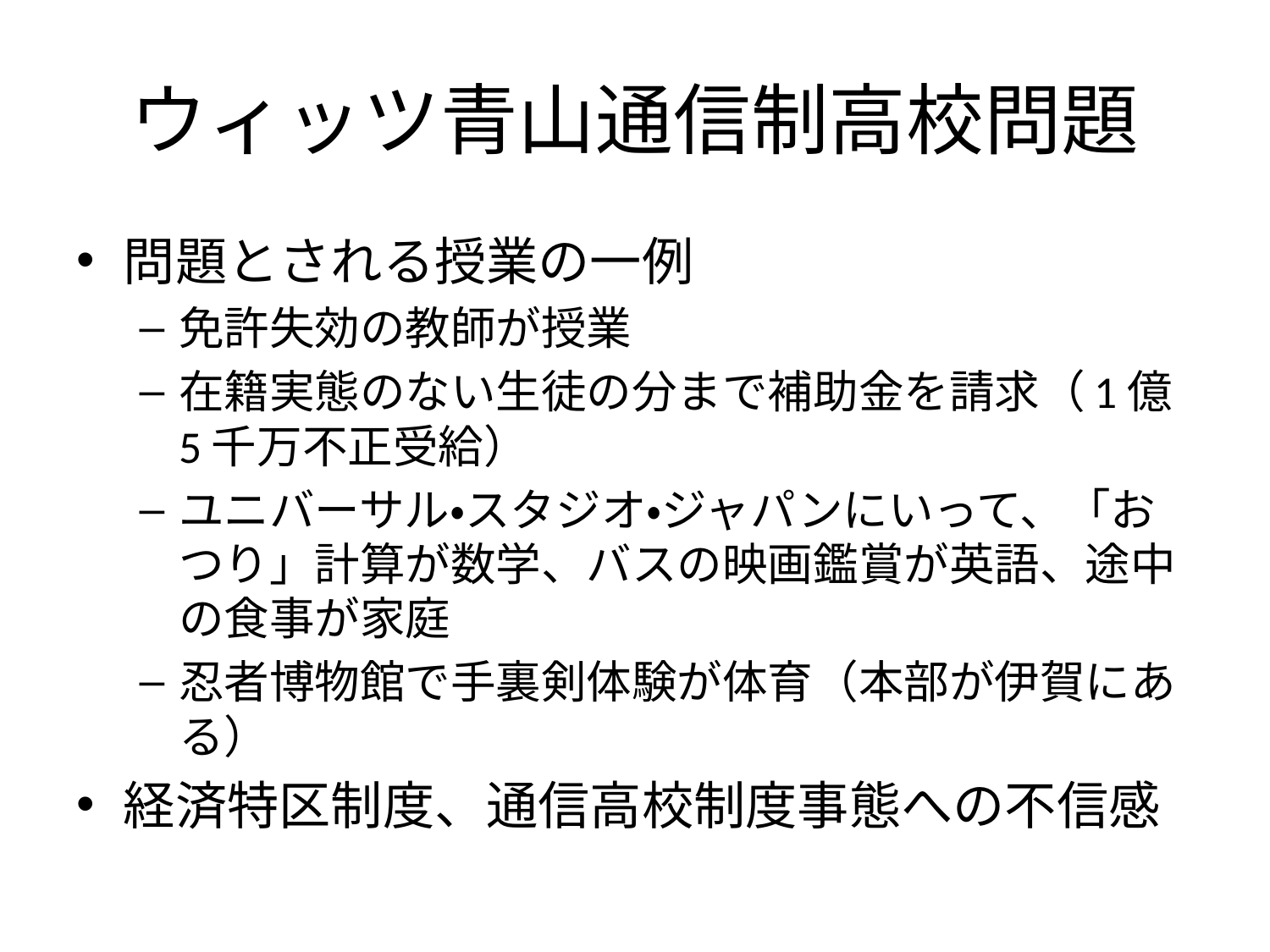

# ウィッツ青山通信制高校問題
問題とされる授業の一例
免許失効の教師が授業
在籍実態のない生徒の分まで補助金を請求（1億5千万不正受給）
ユニバーサル・スタジオ・ジャパンにいって、「おつり」計算が数学、バスの映画鑑賞が英語、途中の食事が家庭
忍者博物館で手裏剣体験が体育（本部が伊賀にある）
経済特区制度、通信高校制度事態への不信感